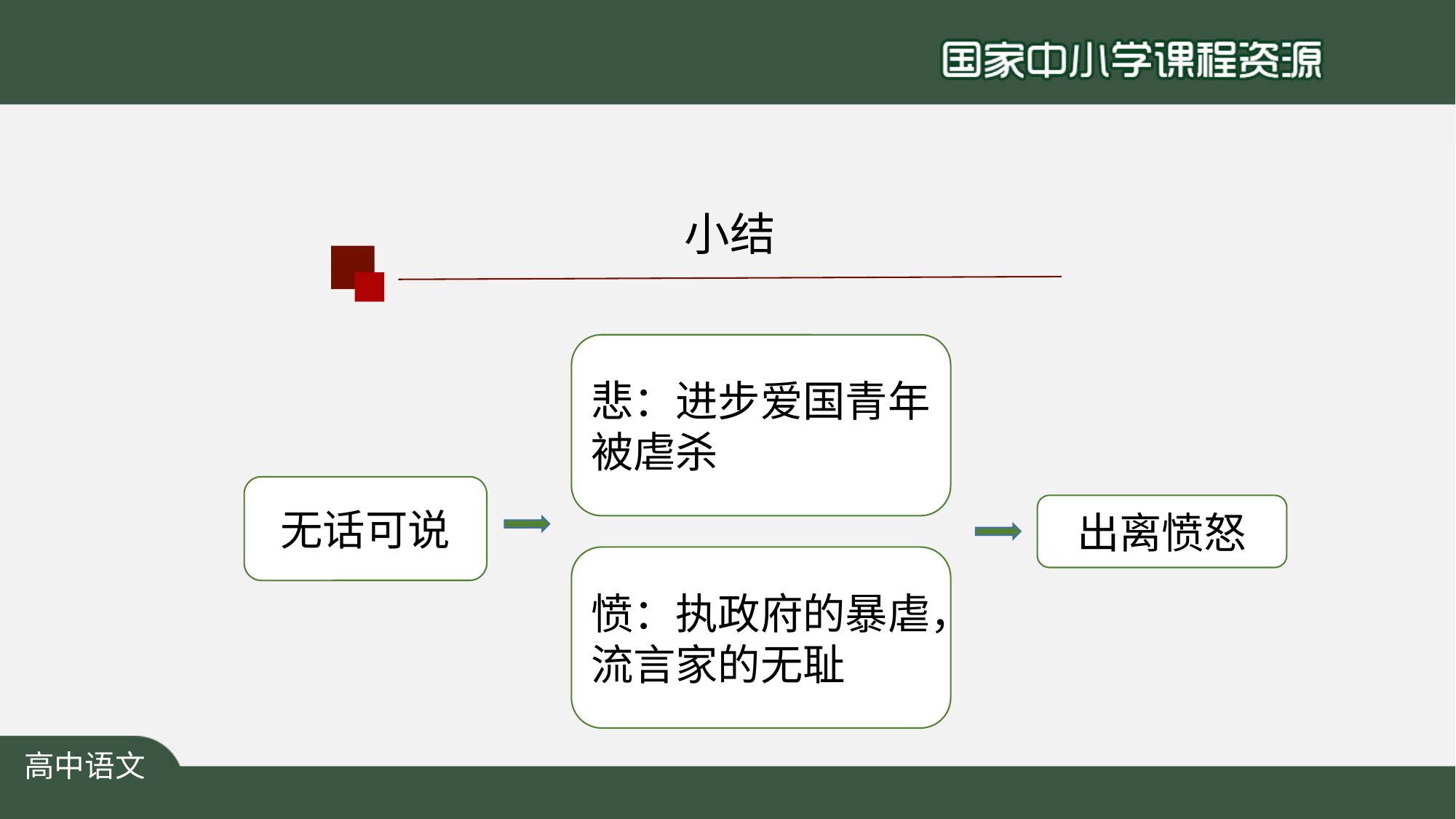

小结

悲：进步爱国青年被虐杀

无话可说

出离愤怒

愤：执政府的暴虐，流言家的无耻